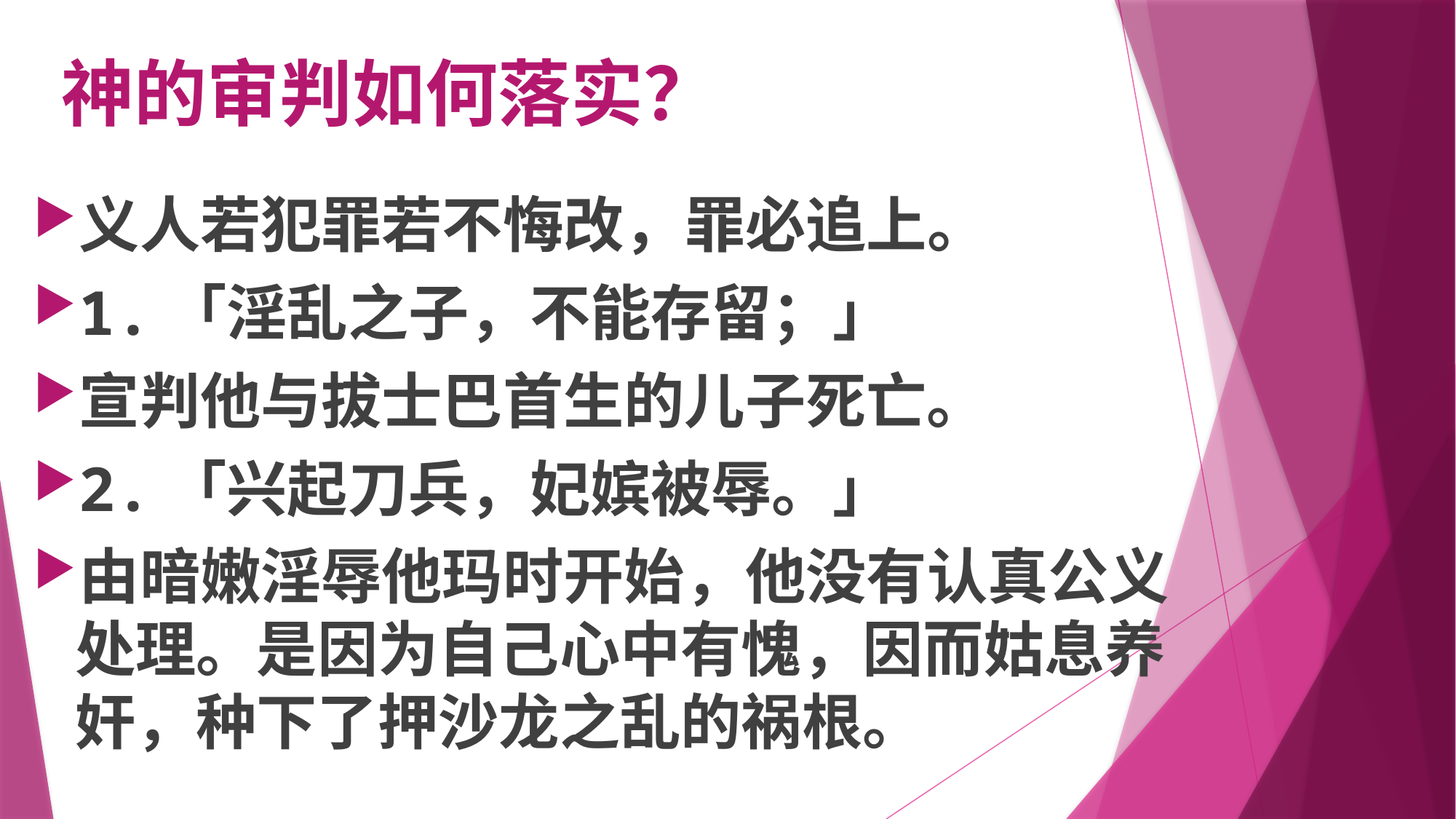

# 神的审判如何落实？
义人若犯罪若不悔改，罪必追上。
1.「淫乱之子，不能存留；」
宣判他与拔士巴首生的儿子死亡。
2.「兴起刀兵，妃嫔被辱。」
由暗嫩淫辱他玛时开始，他没有认真公义处理。是因为自己心中有愧，因而姑息养奸，种下了押沙龙之乱的祸根。